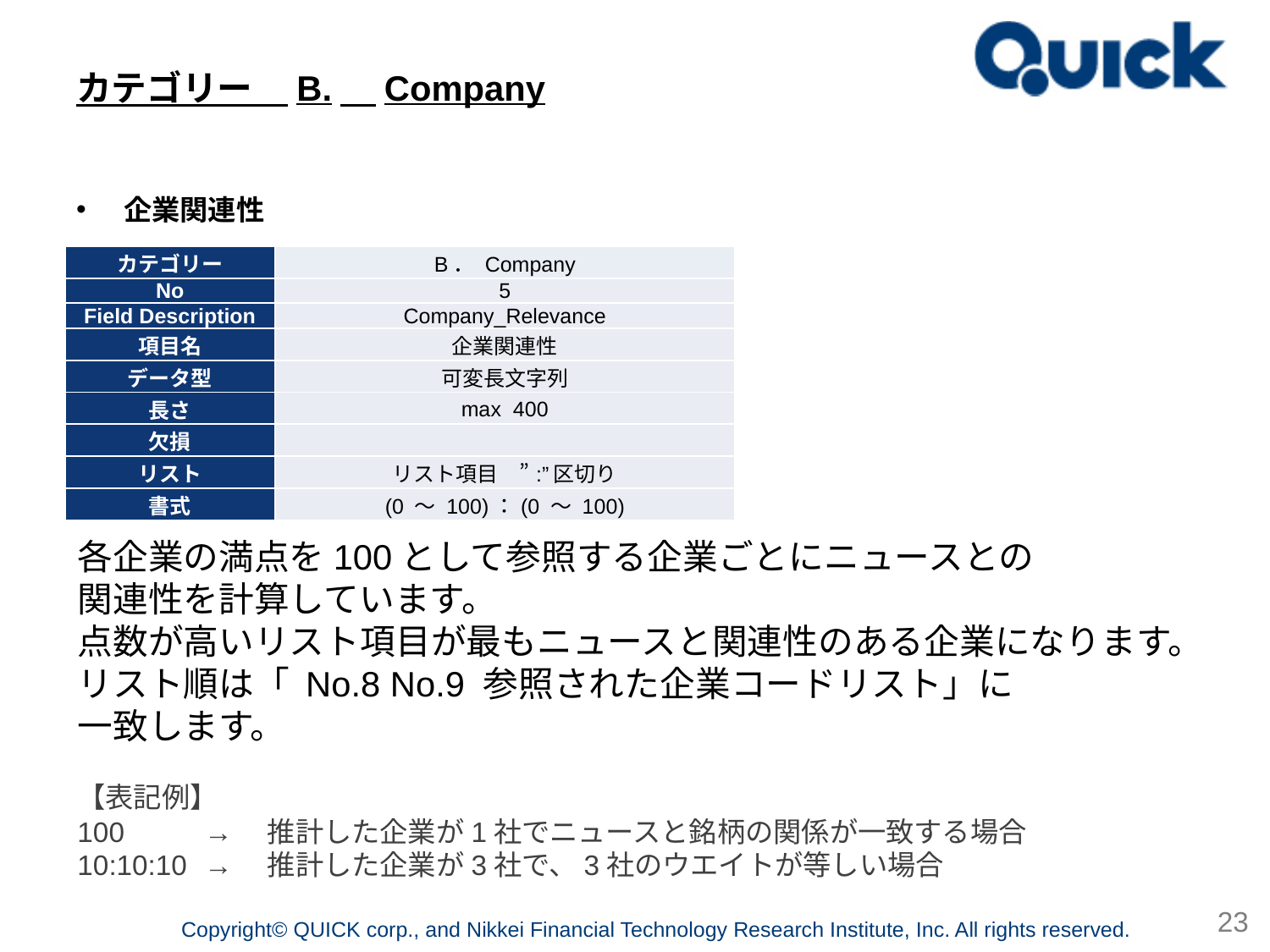

# カテゴリー　B.　Company
企業関連性
| カテゴリー | B． Company |
| --- | --- |
| No | 5 |
| Field Description | Company\_Relevance |
| 項目名 | 企業関連性 |
| データ型 | 可変長文字列 |
| 長さ | max 400 |
| 欠損 |  |
| リスト | リスト項目　”:”区切り |
| 書式 | (0 ～ 100)：(0 ～ 100) |
各企業の満点を100として参照する企業ごとにニュースとの
関連性を計算しています。
点数が高いリスト項目が最もニュースと関連性のある企業になります。
リスト順は「 No.8 No.9 参照された企業コードリスト」に
一致します。

【表記例】
100	→　推計した企業が1社でニュースと銘柄の関係が一致する場合
10:10:10	→　推計した企業が3社で、3社のウエイトが等しい場合
23